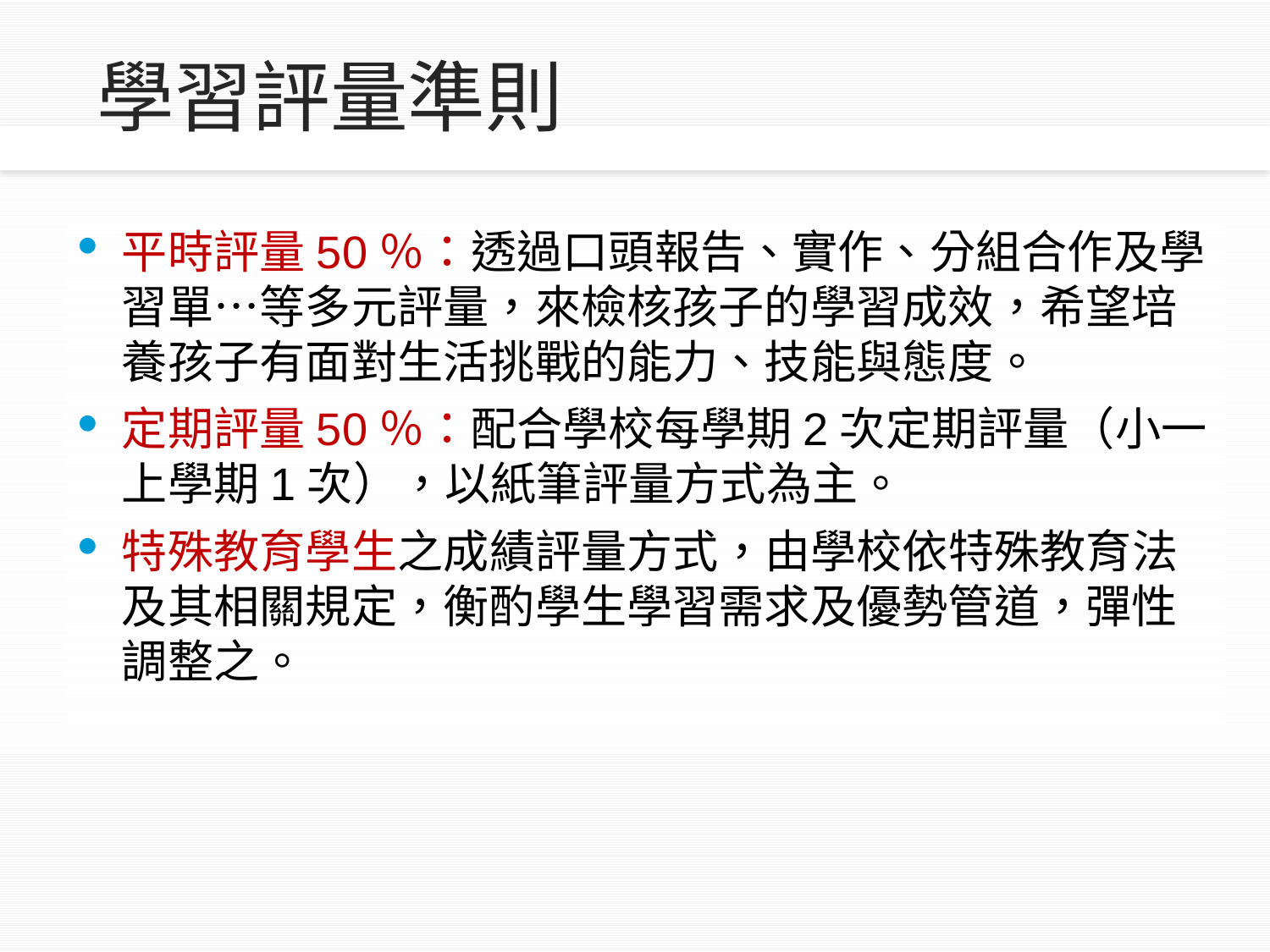

# 學習評量準則
平時評量50％：透過口頭報告、實作、分組合作及學習單…等多元評量，來檢核孩子的學習成效，希望培養孩子有面對生活挑戰的能力、技能與態度。
定期評量50％：配合學校每學期2次定期評量（小一上學期1次），以紙筆評量方式為主。
特殊教育學生之成績評量方式，由學校依特殊教育法及其相關規定，衡酌學生學習需求及優勢管道，彈性調整之。